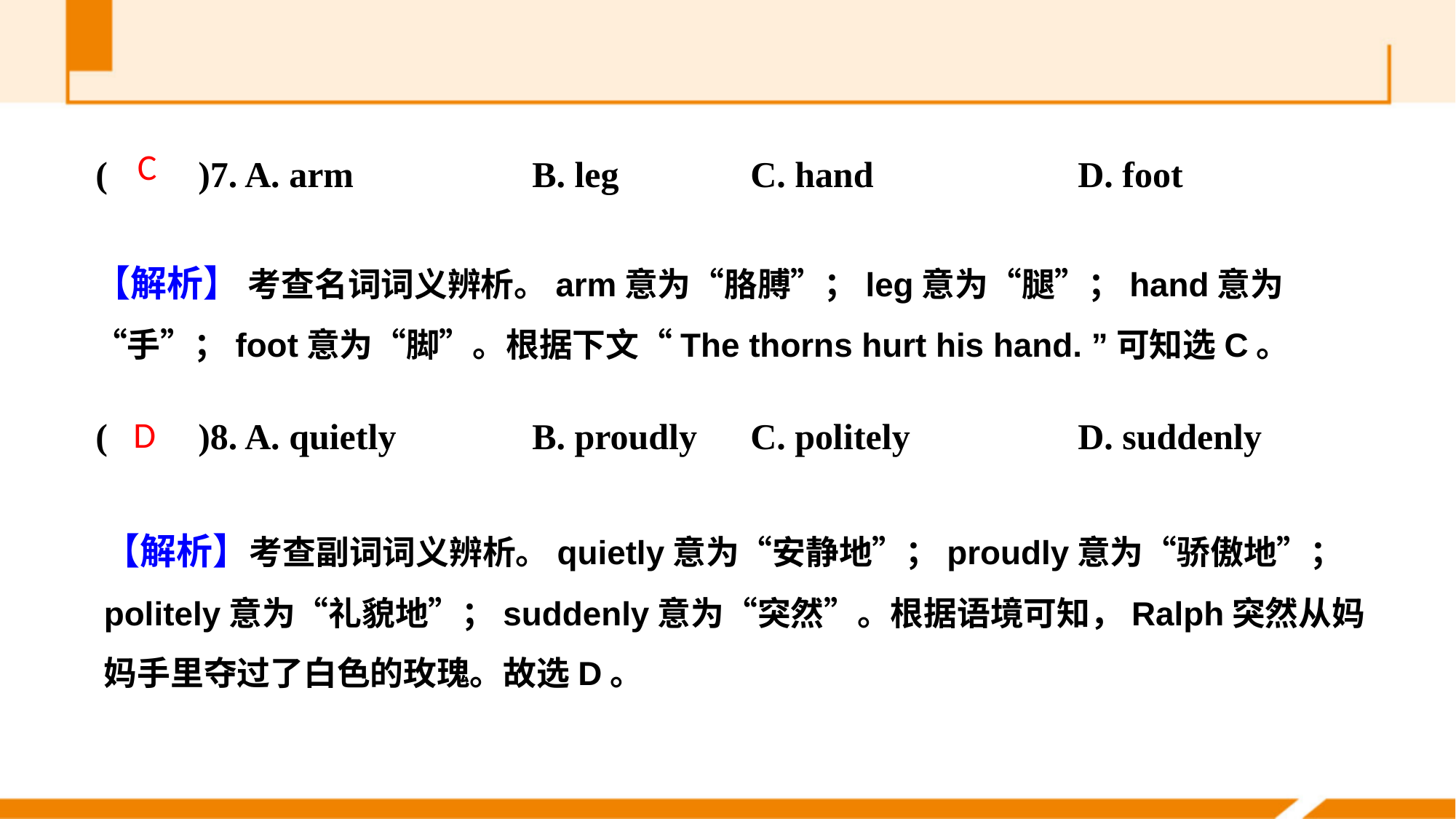

(　　)7. A. arm  		B. leg		C. hand  		D. foot

(　　)8. A. quietly  		B. proudly	C. politely  		D. suddenly
C
【解析】 考查名词词义辨析。arm意为“胳膊”；leg意为“腿”；hand意为“手”；foot意为“脚”。根据下文“The thorns hurt his hand. ”可知选C。
D
【解析】考查副词词义辨析。quietly意为“安静地”；proudly意为“骄傲地”；politely意为“礼貌地”；suddenly意为“突然”。根据语境可知，Ralph突然从妈妈手里夺过了白色的玫瑰。故选D。